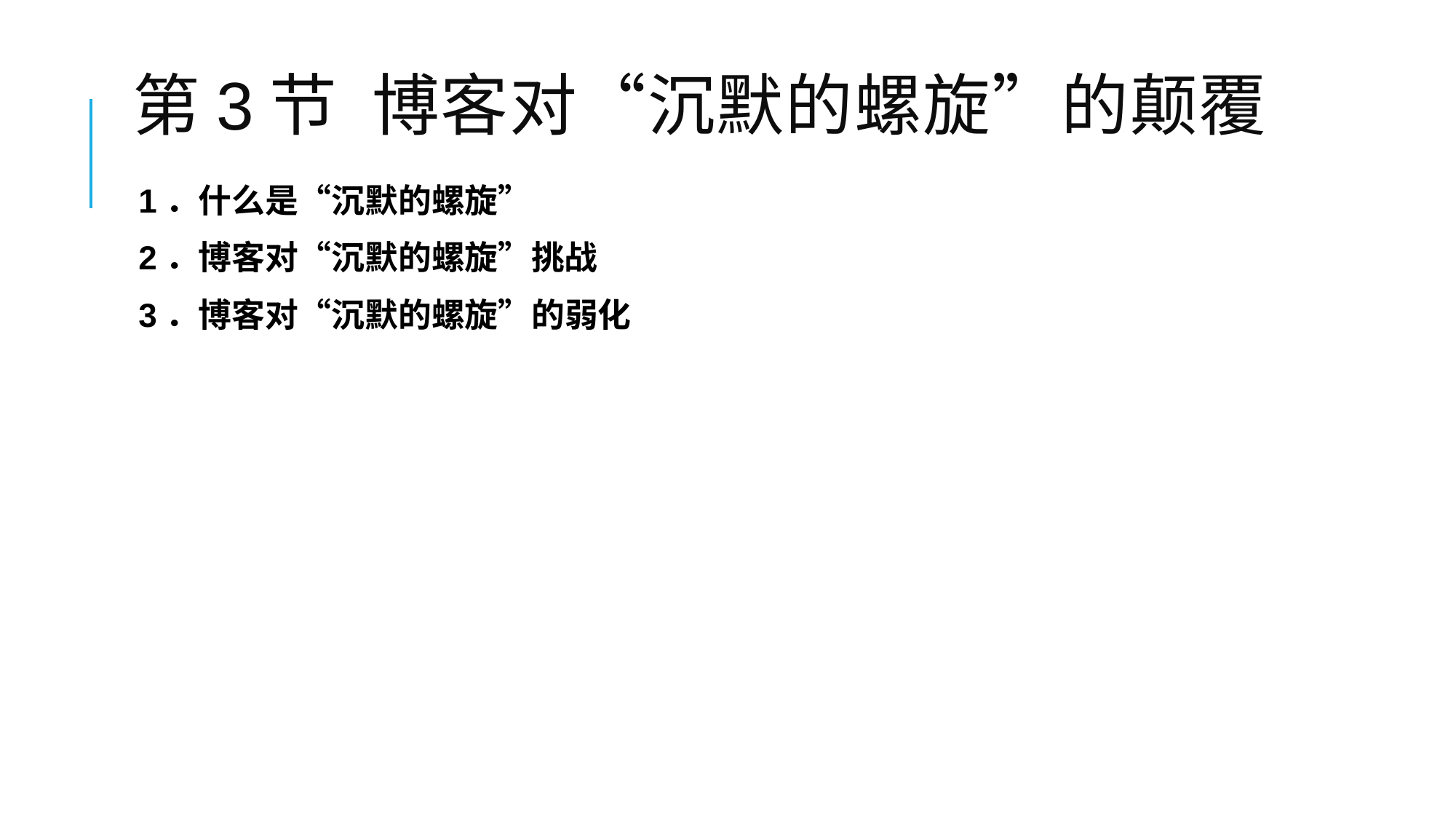

# 第3节  博客对“沉默的螺旋”的颠覆
1．什么是“沉默的螺旋”
2．博客对“沉默的螺旋”挑战
3．博客对“沉默的螺旋”的弱化